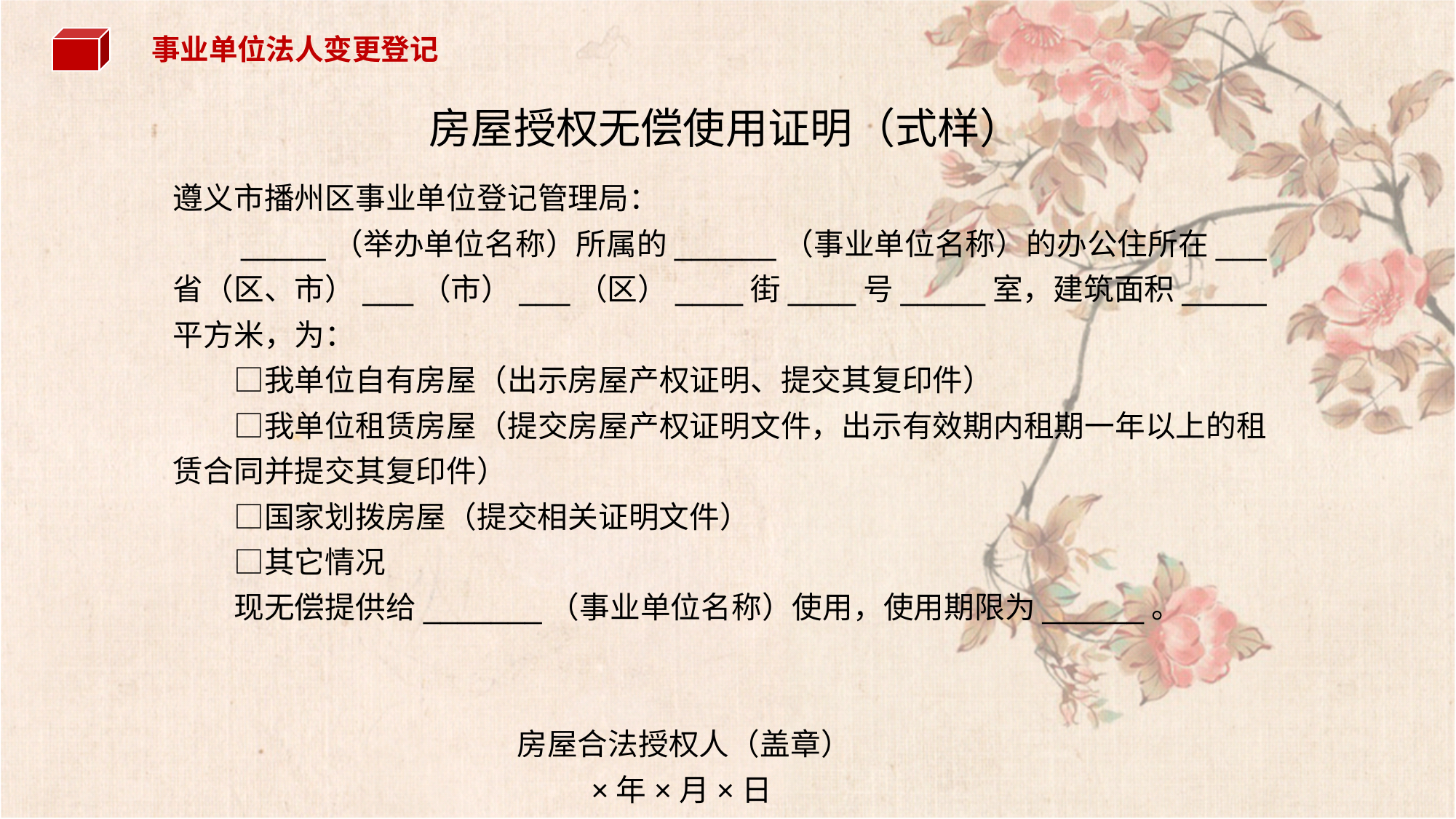

事业单位法人变更登记

房屋授权无偿使用证明（式样）
遵义市播州区事业单位登记管理局：
　　_____（举办单位名称）所属的______（事业单位名称）的办公住所在___省（区、市）___（市）___（区）____街____号_____室，建筑面积_____平方米，为：
　　□我单位自有房屋（出示房屋产权证明、提交其复印件）
　　□我单位租赁房屋（提交房屋产权证明文件，出示有效期内租期一年以上的租赁合同并提交其复印件）
　　□国家划拨房屋（提交相关证明文件）
　　□其它情况
　　现无偿提供给_______（事业单位名称）使用，使用期限为______。

                                                  房屋合法授权人（盖章）
　　                                                    ×年×月×日